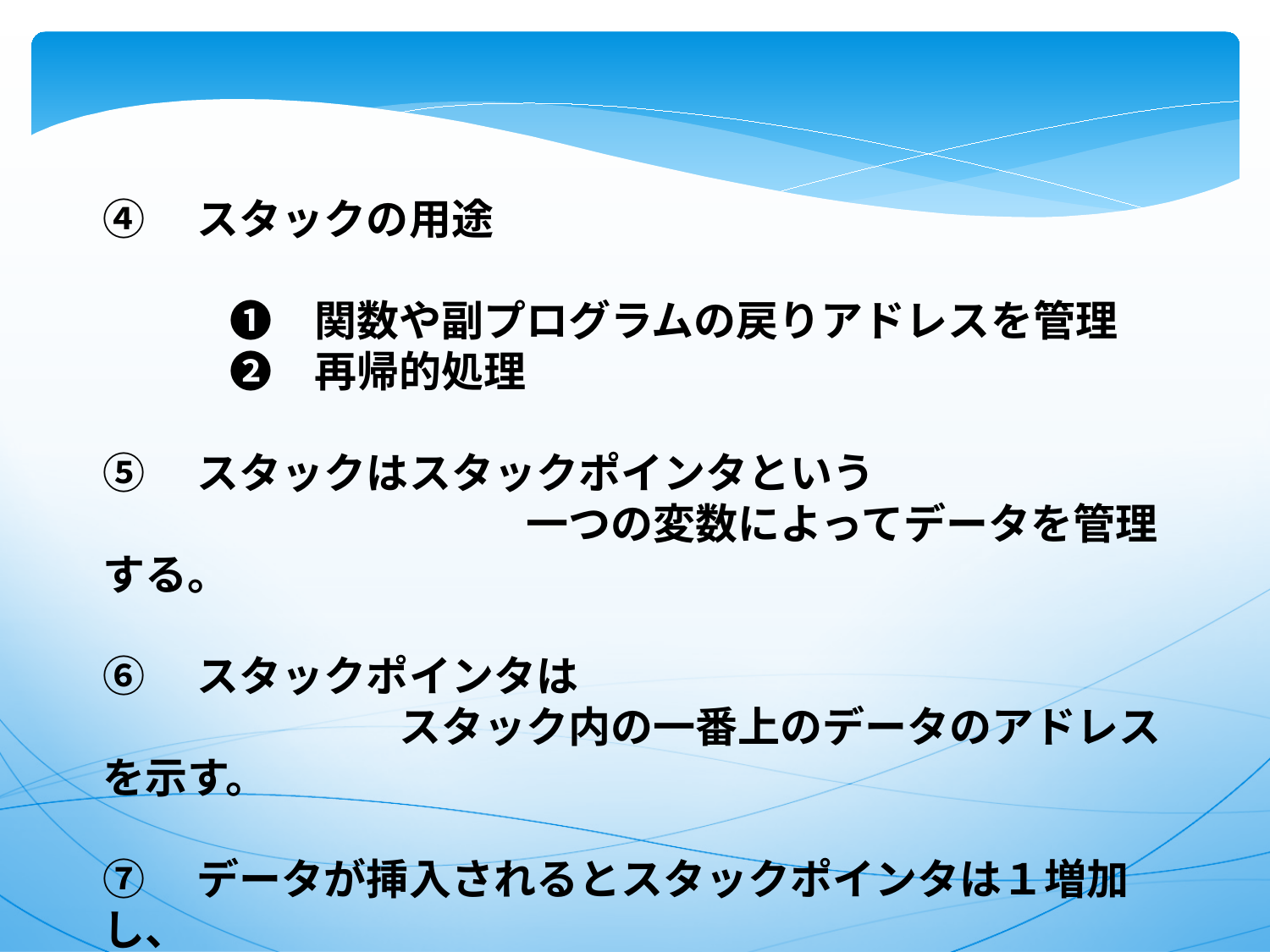

④　スタックの用途

　　　❶　関数や副プログラムの戻りアドレスを管理
　　　❷　再帰的処理

⑤　スタックはスタックポインタという
　　　　　　　　　　一つの変数によってデータを管理する。

⑥　スタックポインタは
　　　　　　　スタック内の一番上のデータのアドレスを示す。

⑦　データが挿入されるとスタックポインタは１増加し、
　　　　　　　　　　　　　　　データが削除されると１減少する。